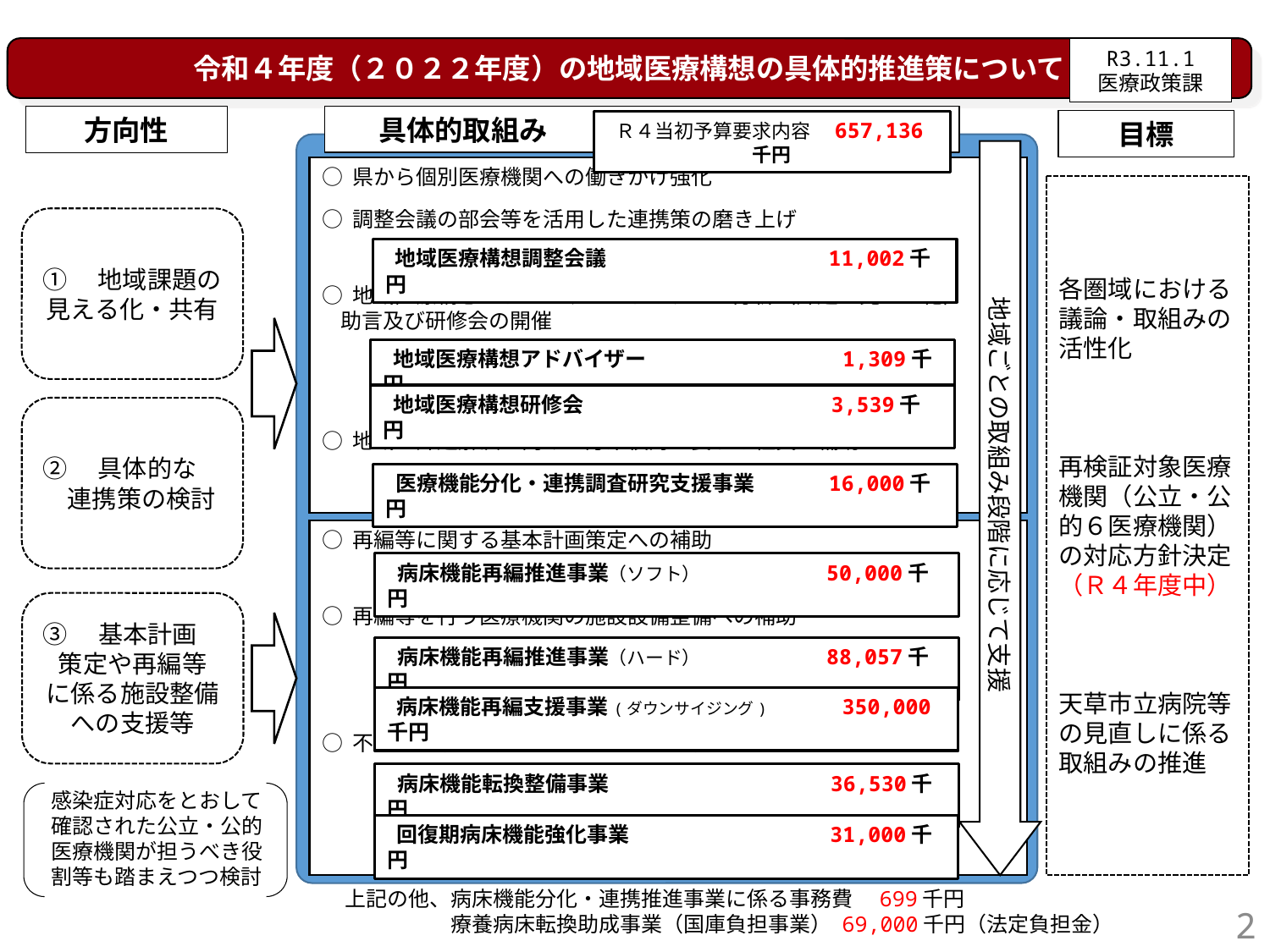

令和４年度（２０２２年度）の地域医療構想の具体的推進策について
R3.11.1
医療政策課
 　具体的取組み
方向性
目標
Ｒ４当初予算要求内容　657,136千円

地域ごとの取組み段階に応じて支援
○ 県から個別医療機関への働きかけ強化

○ 調整会議の部会等を活用した連携策の磨き上げ

○ 地域医療構想アドバイザーによるデータ分析（課題の見える化）
   助言及び研修会の開催

○ 地域の課題解決に向けた方策検討に要する経費の補助

各圏域における議論・取組みの活性化

再検証対象医療機関（公立・公的６医療機関）の対応方針決定
（Ｒ４年度中）

天草市立病院等の見直しに係る取組みの推進
①　地域課題の
見える化・共有
 地域医療構想調整会議　　　　　　　　　　 11,002千円
 地域医療構想アドバイザー　　　　　　　　　1,309千円

 地域医療構想研修会　　　　　　　　　　　  3,539千円
②　具体的な
　連携策の検討
 医療機能分化・連携調査研究支援事業　　 　16,000千円
○ 再編等に関する基本計画策定への補助

○ 再編等を行う医療機関の施設設備整備への補助

○ 不足する病床機能への転換に対する補助
 病床機能再編推進事業（ソフト）　　　　 　  50,000千円
③　基本計画
策定や再編等
に係る施設整備への支援等
 病床機能再編推進事業（ハード）　　　 　　  88,057千円

 病床機能再編支援事業(ダウンサイジング)　　　　 350,000千円
 病床機能転換整備事業　　　　　　　　　 　36,530千円
感染症対応をとおして確認された公立・公的医療機関が担うべき役割等も踏まえつつ検討

 回復期病床機能強化事業　　　　　　　　 　31,000千円
上記の他、病床機能分化・連携推進事業に係る事務費　699千円
　　　　　療養病床転換助成事業（国庫負担事業） 69,000千円（法定負担金）
2